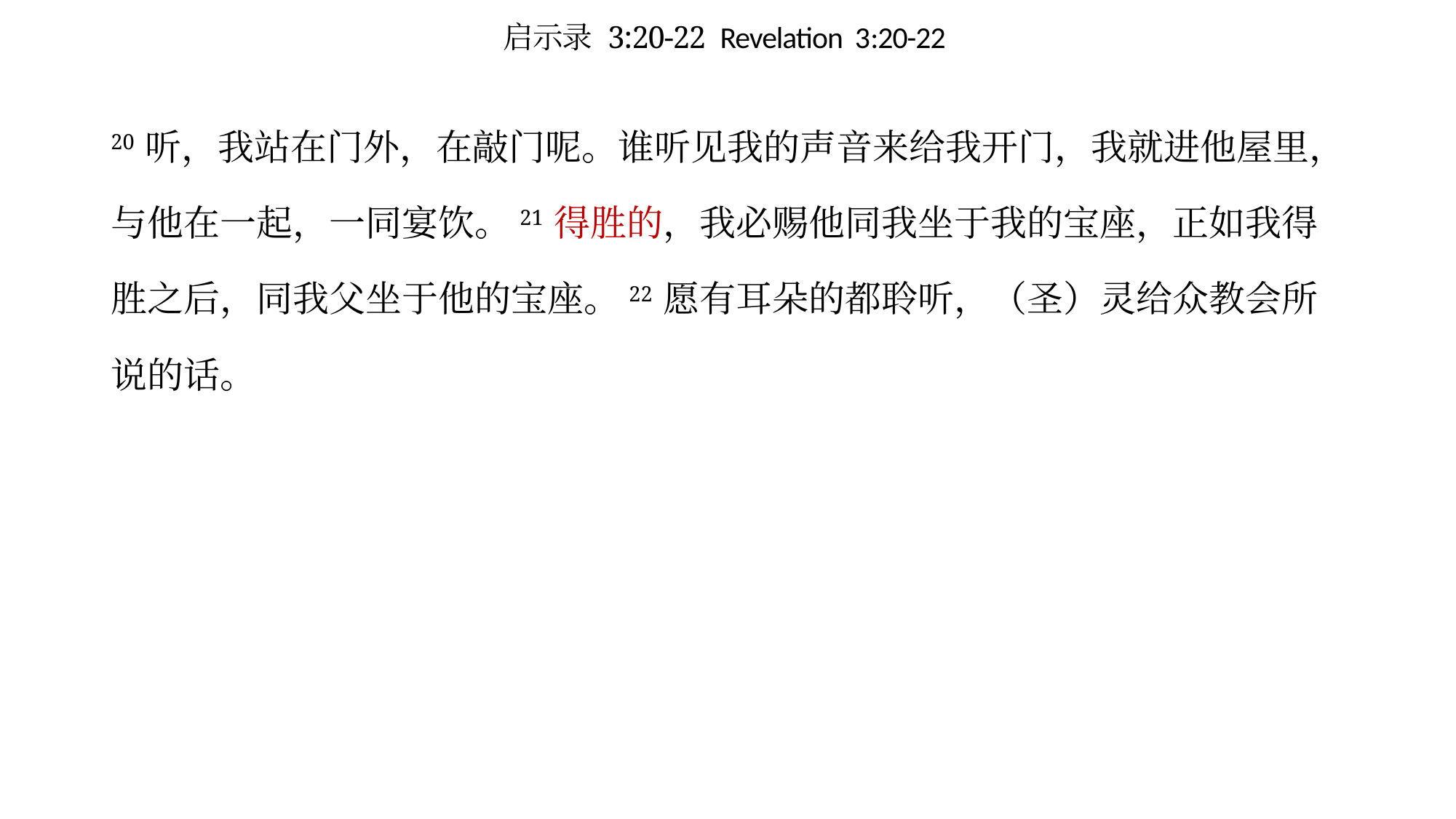

# 启示录 3:20-22  Revelation  3:20-22
20 听，我站在门外，在敲门呢。谁听见我的声音来给我开门，我就进他屋里，与他在一起，一同宴饮。21 得胜的，我必赐他同我坐于我的宝座，正如我得胜之后，同我父坐于他的宝座。22 愿有耳朵的都聆听，（圣）灵给众教会所说的话。